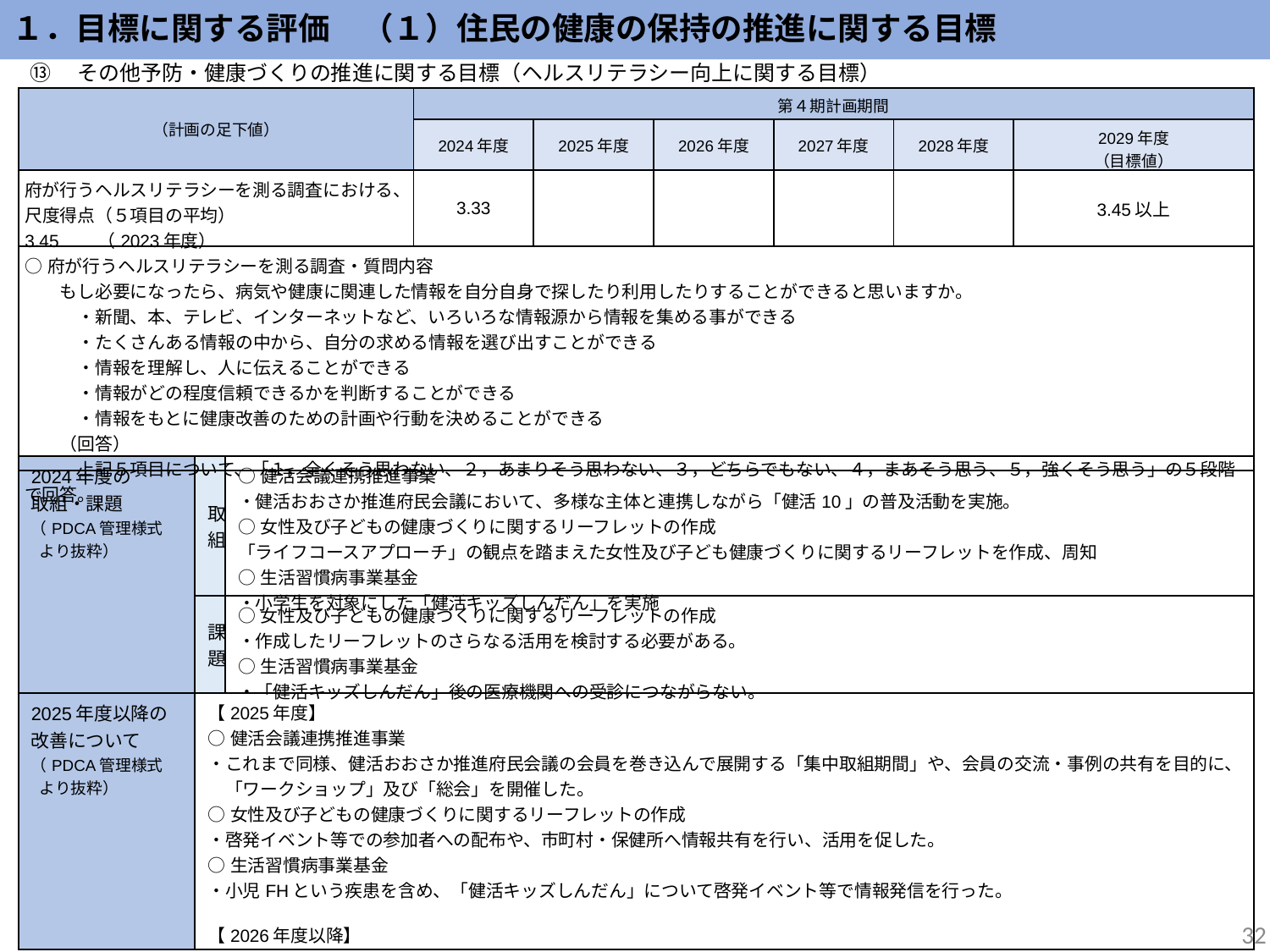

１．目標に関する評価　（１）住民の健康の保持の推進に関する目標
⑬　その他予防・健康づくりの推進に関する目標（ヘルスリテラシー向上に関する目標）
| （計画の足下値） | 第４期計画期間 |  |  |  |  |  |
| --- | --- | --- | --- | --- | --- | --- |
| 2023年度 （計画の足下値） | 2024年度 | 2025年度 | 2026年度 | 2027年度 | 2028年度 | 2029年度 （目標値） |
| 府が行うヘルスリテラシーを測る調査における、尺度得点（５項目の平均） 3.45　　（2023年度） | 3.33 |  |  |  |  | 3.45以上 |
| ○府が行うヘルスリテラシーを測る調査・質問内容 　　もし必要になったら、病気や健康に関連した情報を自分自身で探したり利用したりすることができると思いますか。 　　　・新聞、本、テレビ、インターネットなど、いろいろな情報源から情報を集める事ができる 　　　・たくさんある情報の中から、自分の求める情報を選び出すことができる 　　　・情報を理解し、人に伝えることができる 　　　・情報がどの程度信頼できるかを判断することができる 　　　・情報をもとに健康改善のための計画や行動を決めることができる 　　（回答） 　　　上記５項目について、「１，全くそう思わない、２，あまりそう思わない、３，どちらでもない、４，まあそう思う、５，強くそう思う」の５段階で回答。 |  |  |  |  |  |  |
| 2024年度の 取組・課題 （PDCA管理様式 より抜粋） | 取組 | ○健活会議連携推進事業 ・健活おおさか推進府民会議において、多様な主体と連携しながら「健活10」の普及活動を実施。 ○女性及び子どもの健康づくりに関するリーフレットの作成 「ライフコースアプローチ」の観点を踏まえた女性及び子ども健康づくりに関するリーフレットを作成、周知 ○生活習慣病事業基金 ・小学生を対象にした「健活キッズしんだん」を実施 |
| --- | --- | --- |
|  | 課題 | ○女性及び子どもの健康づくりに関するリーフレットの作成 ・作成したリーフレットのさらなる活用を検討する必要がある。 ○生活習慣病事業基金 ・「健活キッズしんだん」後の医療機関への受診につながらない。 |
| 2025年度以降の改善について （PDCA管理様式 より抜粋） | 【2025年度】 ○健活会議連携推進事業 ・これまで同様、健活おおさか推進府民会議の会員を巻き込んで展開する「集中取組期間」や、会員の交流・事例の共有を目的に、 　「ワークショップ」及び「総会」を開催した。 ○女性及び子どもの健康づくりに関するリーフレットの作成 ・啓発イベント等での参加者への配布や、市町村・保健所へ情報共有を行い、活用を促した。 ○生活習慣病事業基金 ・小児FHという疾患を含め、「健活キッズしんだん」について啓発イベント等で情報発信を行った。 【2026年度以降】 ・2025年度に引き続き上記取り組みを実施 |  |
32